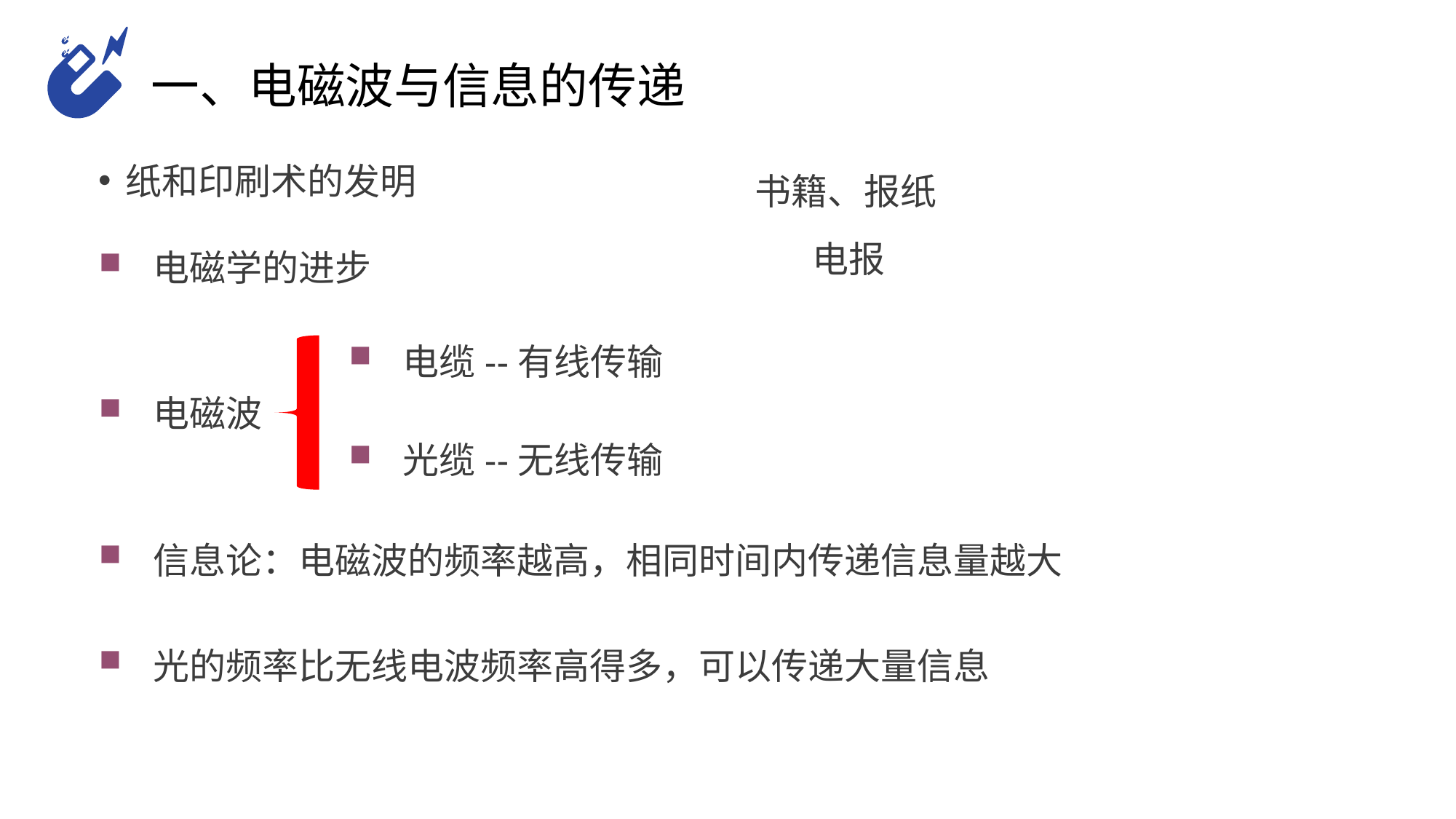

一、电磁波与信息的传递
纸和印刷术的发明
     书籍、报纸
电报
电磁学的进步

电缆--有线传输
电磁波
光缆--无线传输
信息论：电磁波的频率越高，相同时间内传递信息量越大
光的频率比无线电波频率高得多，可以传递大量信息